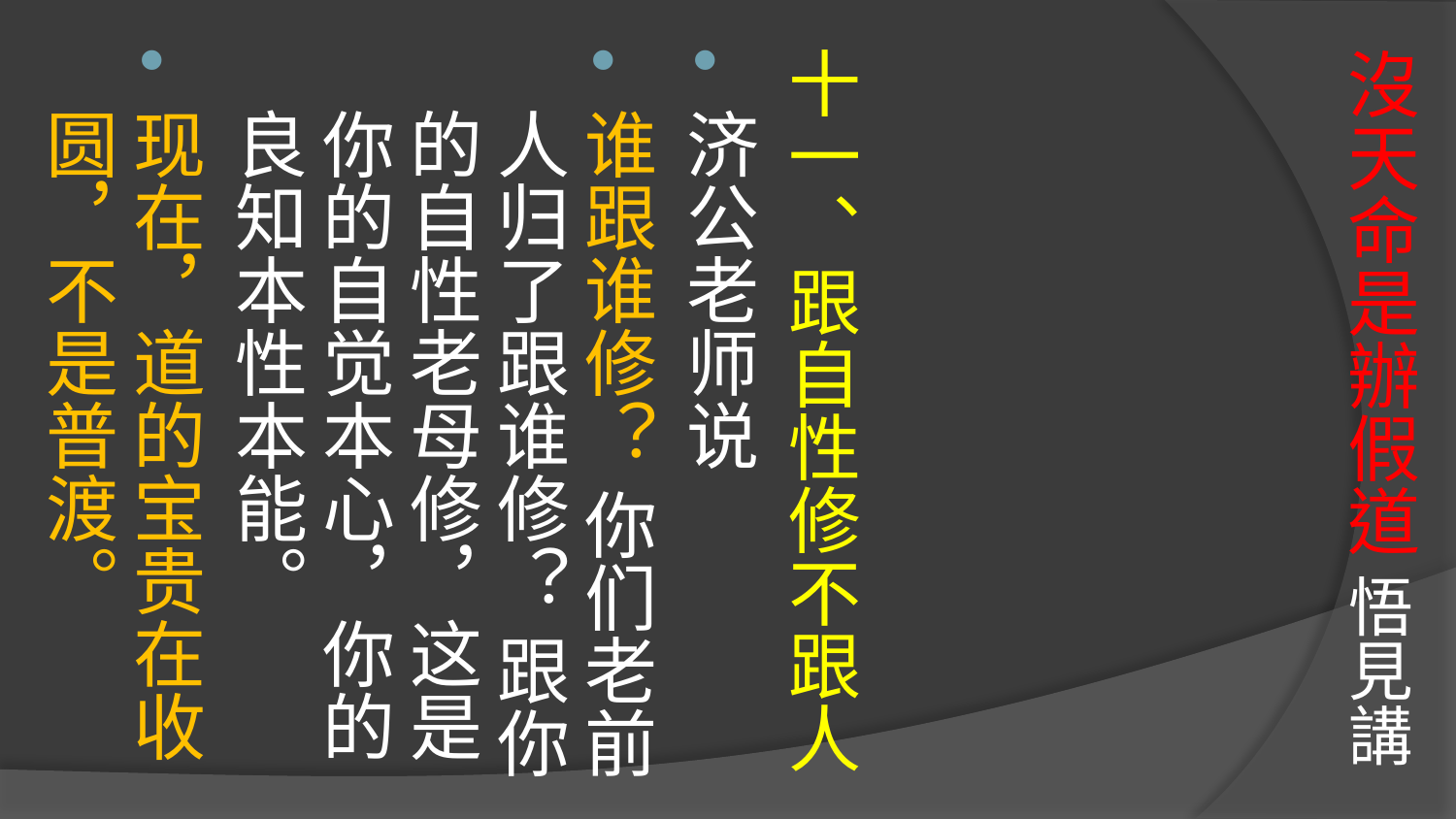

# 沒天命是辦假道 悟見講
十一、跟自性修不跟人
济公老师说
谁跟谁修？ 你们老前人归了跟谁修？ 跟你的自性老母修，这是你的自觉本心，你的良知本性本能。
现在，道的宝贵在收圆，不是普渡。